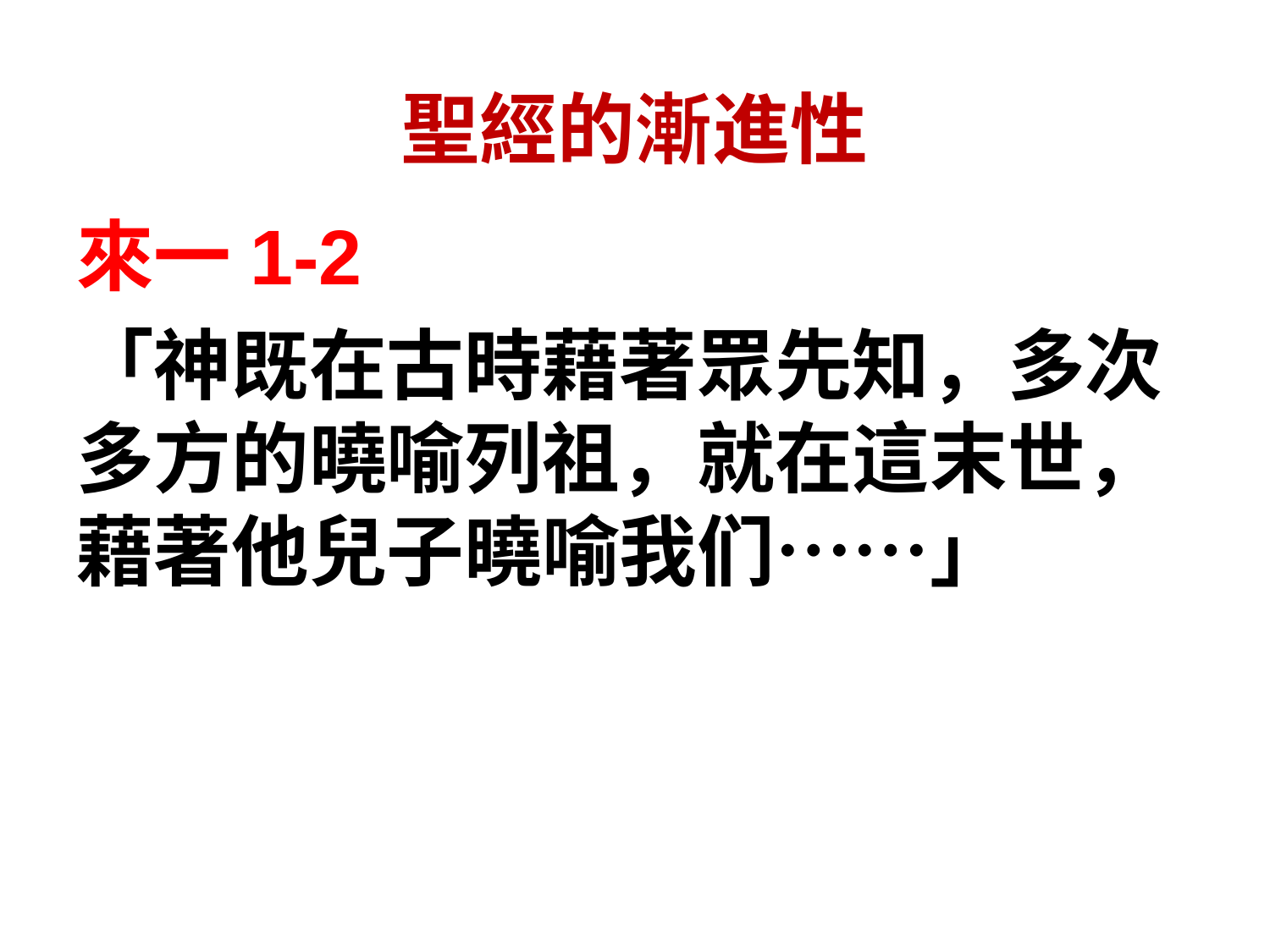

# 聖經的漸進性
來一1-2
「神既在古時藉著眾先知，多次多方的曉喻列祖，就在這末世，藉著他兒子曉喻我们……」